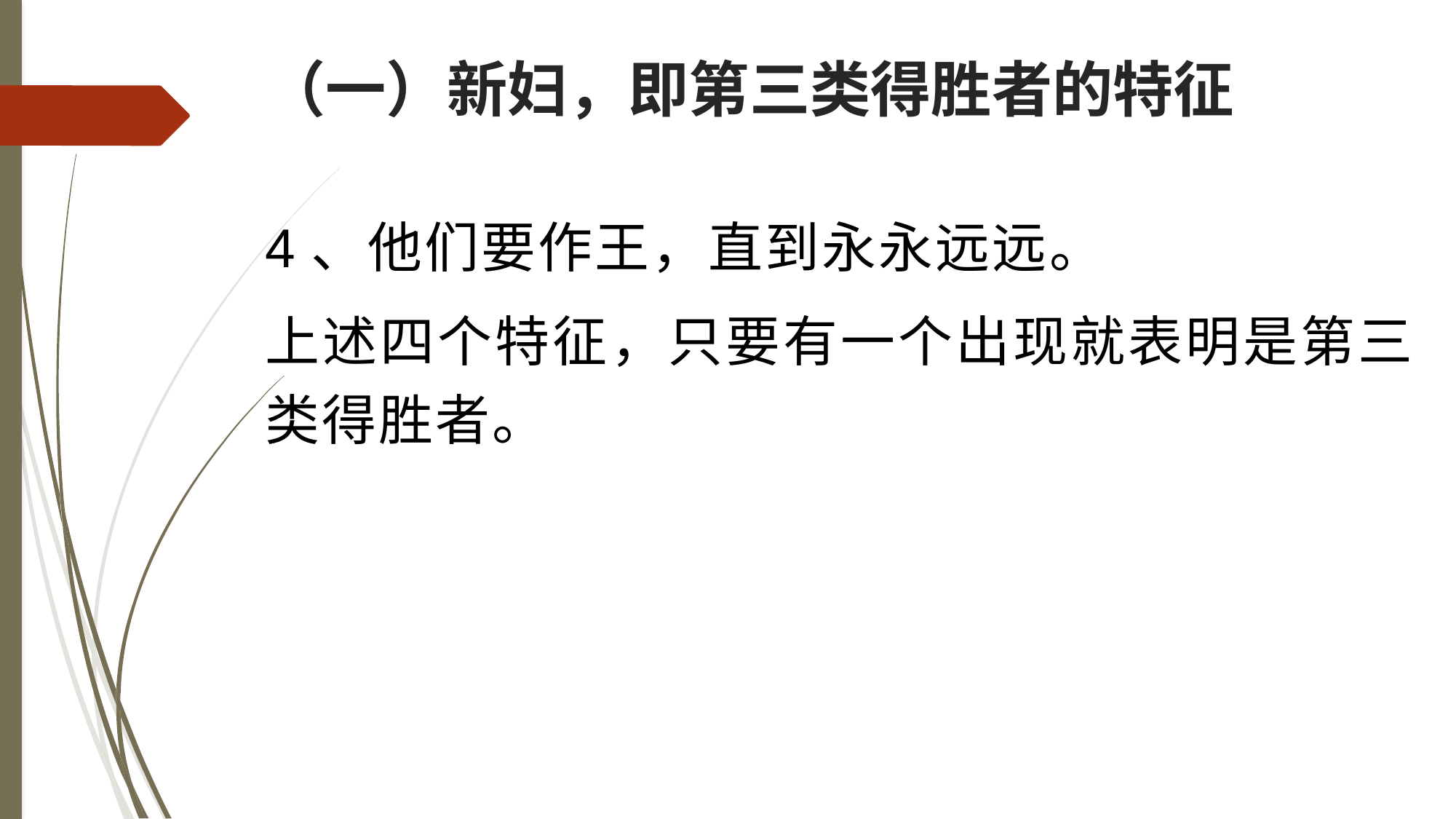

# （一）新妇，即第三类得胜者的特征
4、他们要作王，直到永永远远。
上述四个特征，只要有一个出现就表明是第三类得胜者。